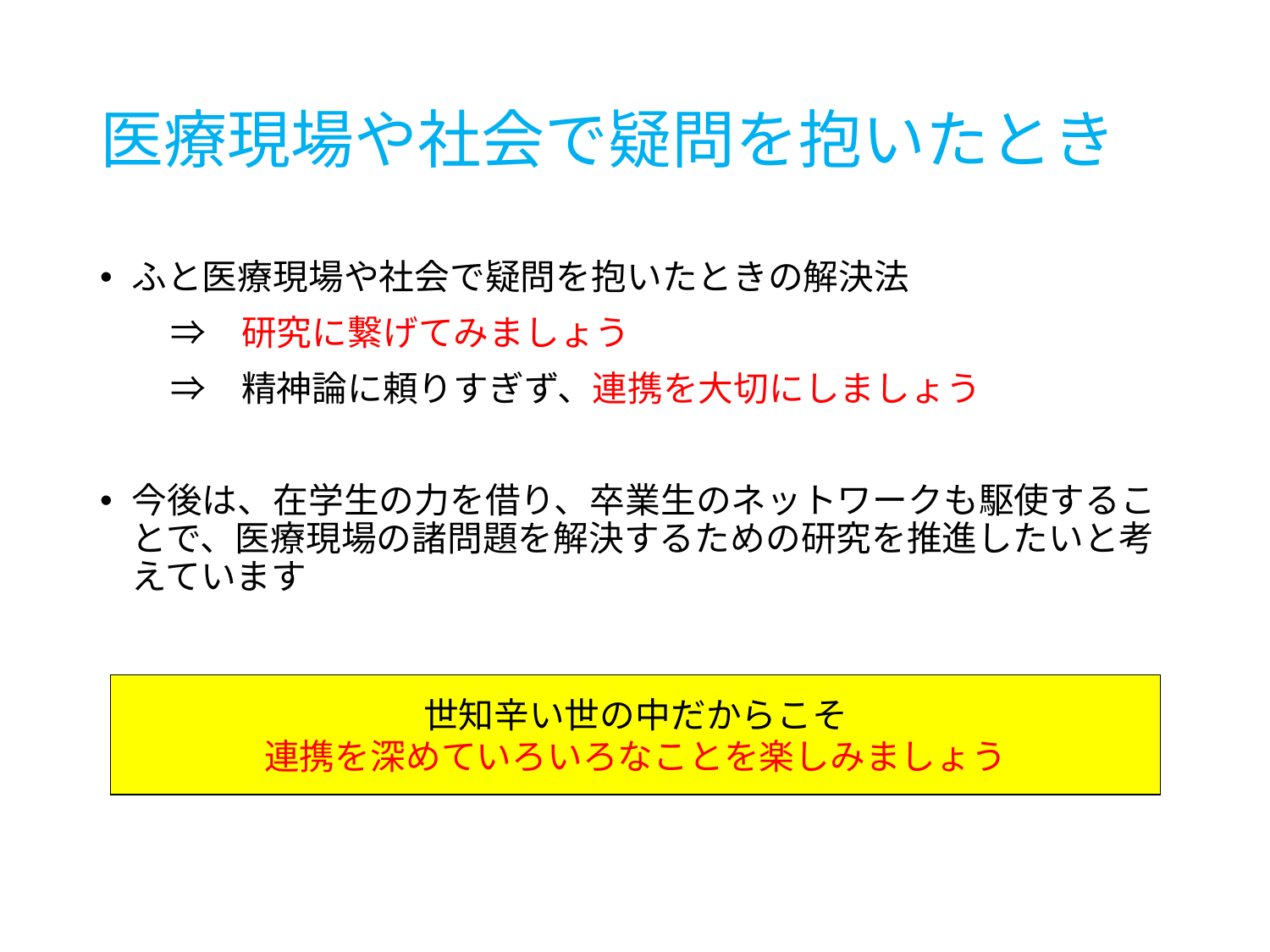

# 医療現場や社会で疑問を抱いたとき
ふと医療現場や社会で疑問を抱いたときの解決法
　　⇒　研究に繋げてみましょう
　　⇒　精神論に頼りすぎず、連携を大切にしましょう

今後は、在学生の力を借り、卒業生のネットワークも駆使することで、医療現場の諸問題を解決するための研究を推進したいと考えています

世知辛い世の中だからこそ
連携を深めていろいろなことを楽しみましょう